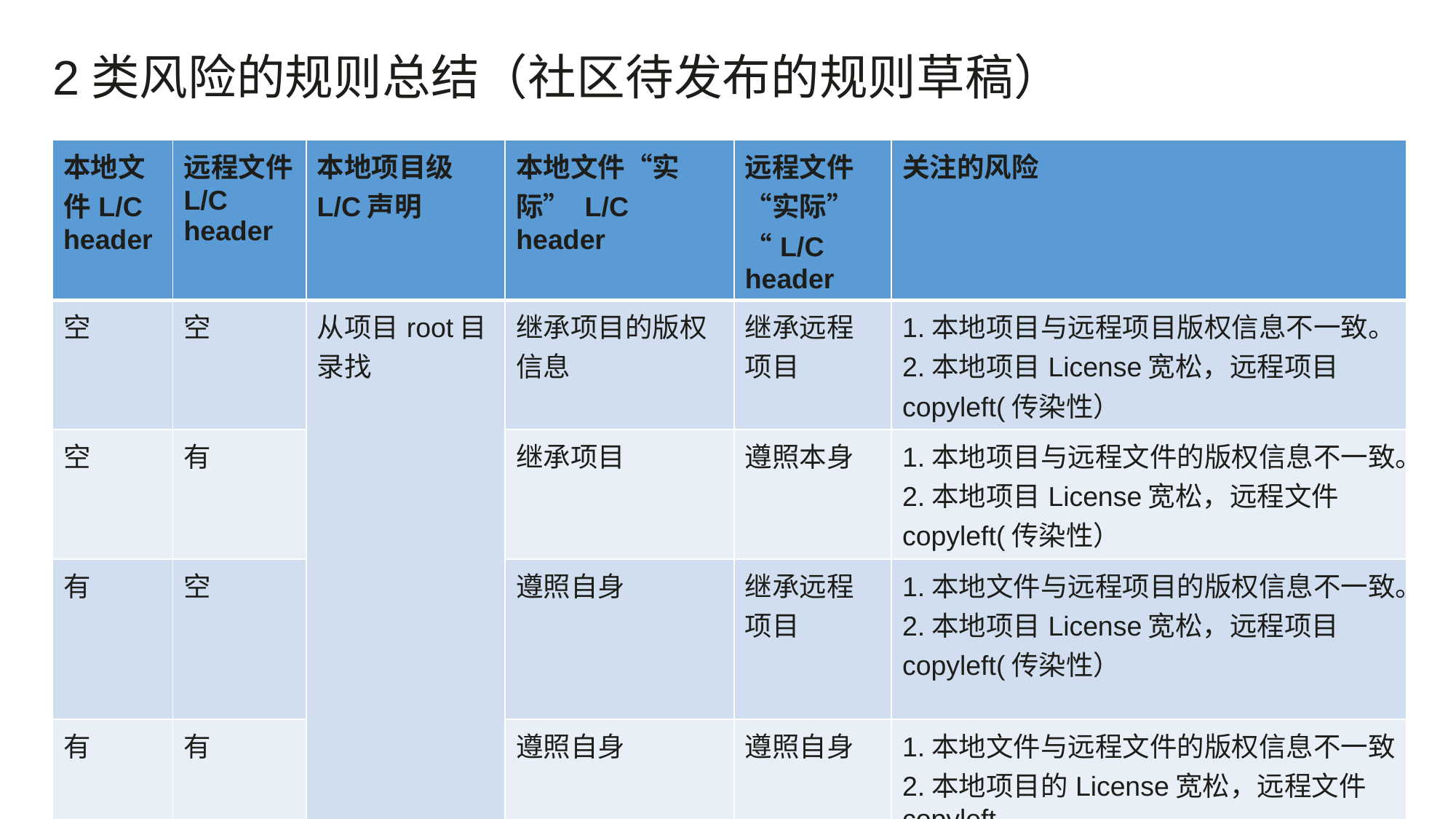

2类风险的规则总结（社区待发布的规则草稿）
| 本地文件L/C header | 远程文件L/C header | 本地项目级L/C声明 | 本地文件“实际” L/C header | 远程文件“实际”“L/C header | 关注的风险 |
| --- | --- | --- | --- | --- | --- |
| 空 | 空 | 从项目root目录找 | 继承项目的版权信息 | 继承远程项目 | 1.本地项目与远程项目版权信息不一致。 2.本地项目License宽松，远程项目copyleft(传染性） |
| 空 | 有 |  | 继承项目 | 遵照本身 | 1.本地项目与远程文件的版权信息不一致。 2.本地项目License宽松，远程文件copyleft(传染性） |
| 有 | 空 |  | 遵照自身 | 继承远程项目 | 1.本地文件与远程项目的版权信息不一致。 2.本地项目License宽松，远程项目copyleft(传染性） |
| 有 | 有 |  | 遵照自身 | 遵照自身 | 1.本地文件与远程文件的版权信息不一致 2.本地项目的License宽松，远程文件copyleft |